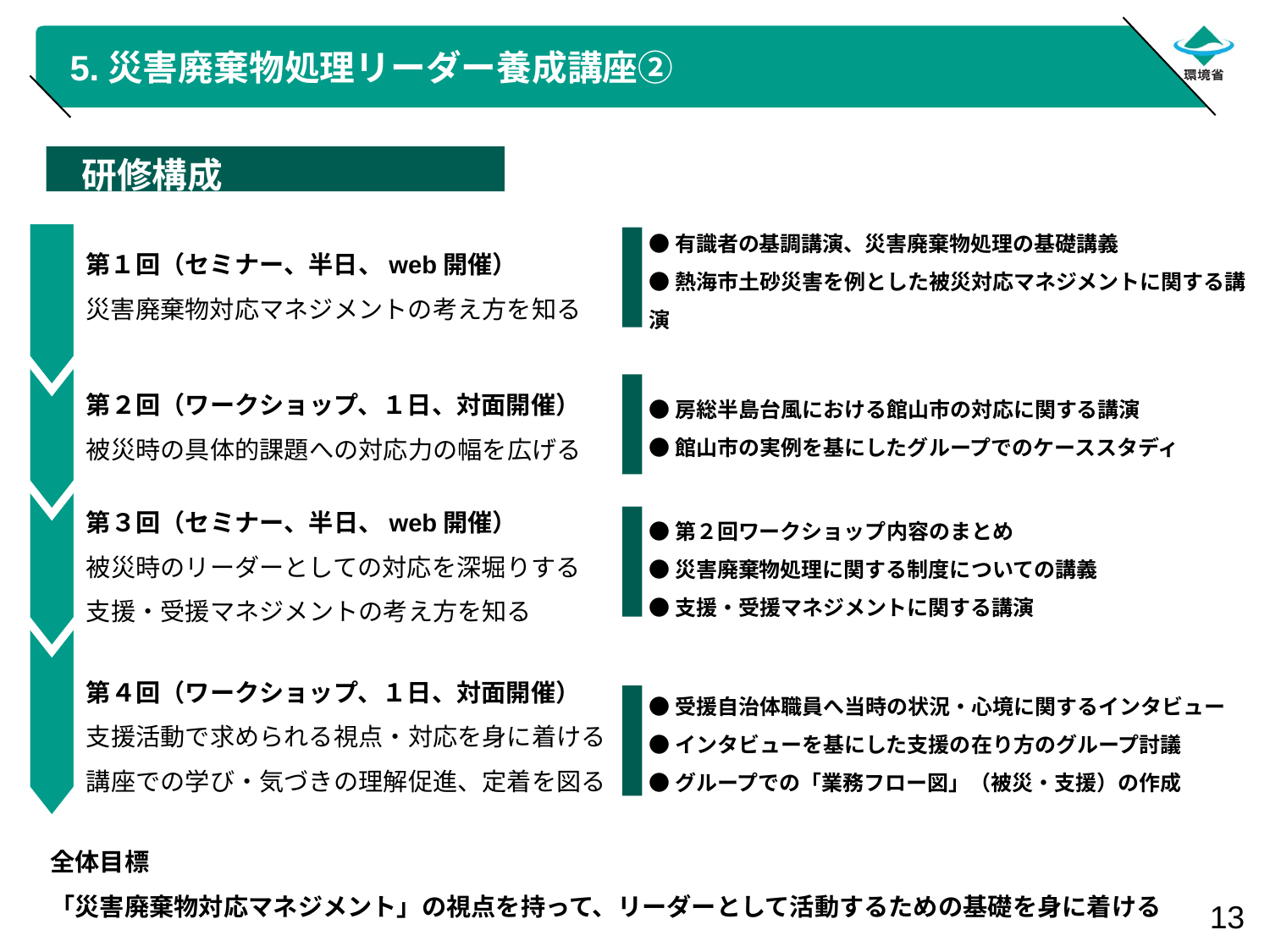

# 5.災害廃棄物処理リーダー養成講座②
　研修構成
●有識者の基調講演、災害廃棄物処理の基礎講義
●熱海市土砂災害を例とした被災対応マネジメントに関する講演
第１回（セミナー、半日、web開催）
災害廃棄物対応マネジメントの考え方を知る

第２回（ワークショップ、１日、対面開催）
被災時の具体的課題への対応力の幅を広げる
●房総半島台風における館山市の対応に関する講演
●館山市の実例を基にしたグループでのケーススタディ

第３回（セミナー、半日、web開催）
被災時のリーダーとしての対応を深堀りする
支援・受援マネジメントの考え方を知る
●第２回ワークショップ内容のまとめ
●災害廃棄物処理に関する制度についての講義
●支援・受援マネジメントに関する講演

●受援自治体職員へ当時の状況・心境に関するインタビュー
●インタビューを基にした支援の在り方のグループ討議
●グループでの「業務フロー図」（被災・支援）の作成
第４回（ワークショップ、１日、対面開催）
支援活動で求められる視点・対応を身に着ける
講座での学び・気づきの理解促進、定着を図る

全体目標
「災害廃棄物対応マネジメント」の視点を持って、リーダーとして活動するための基礎を身に着ける